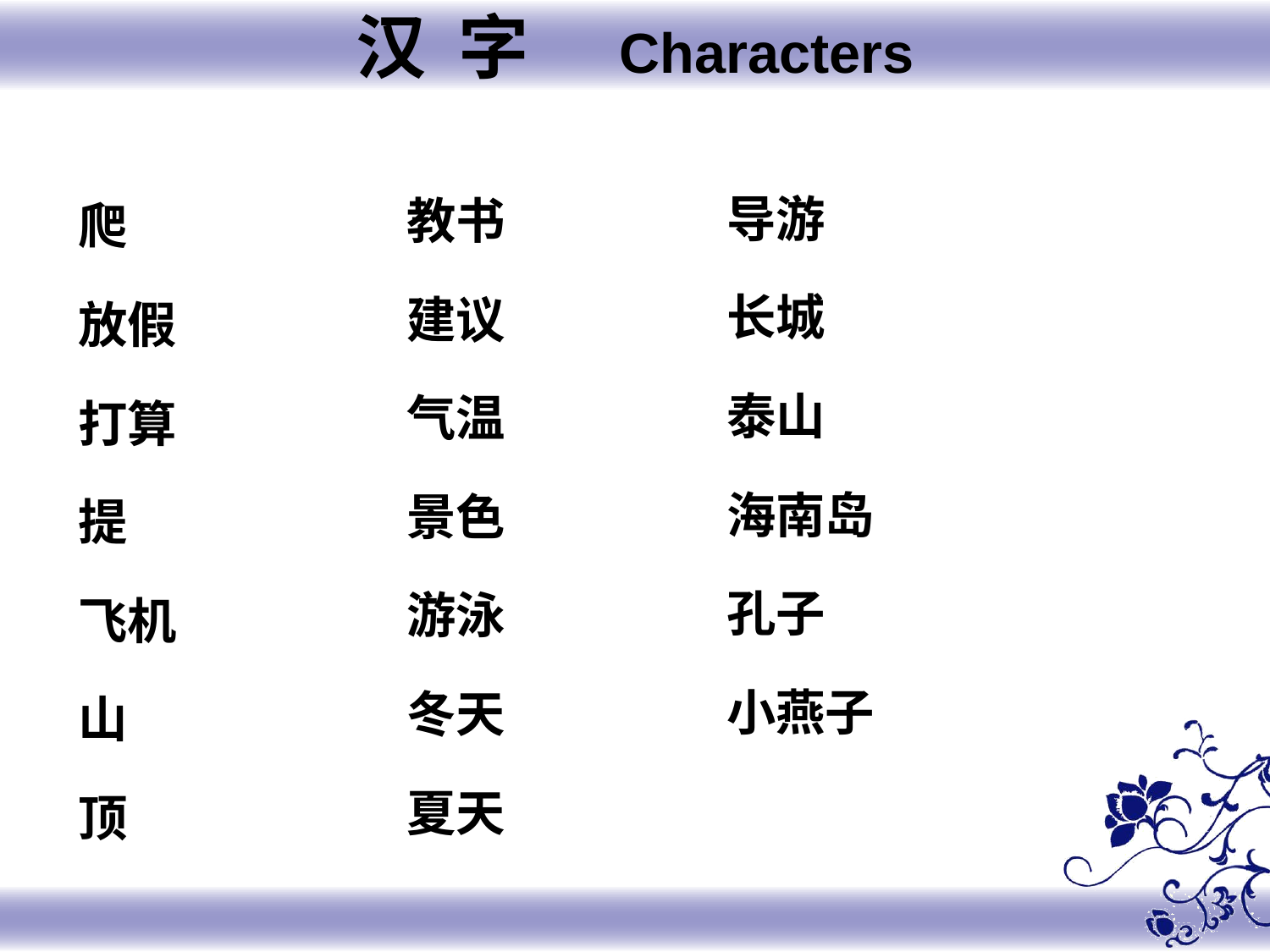

汉  字     Characters
导游
长城
泰山
海南岛
孔子
小燕子
教书
建议
气温
景色
游泳
冬天
夏天
爬
放假
打算
提
飞机
山
顶